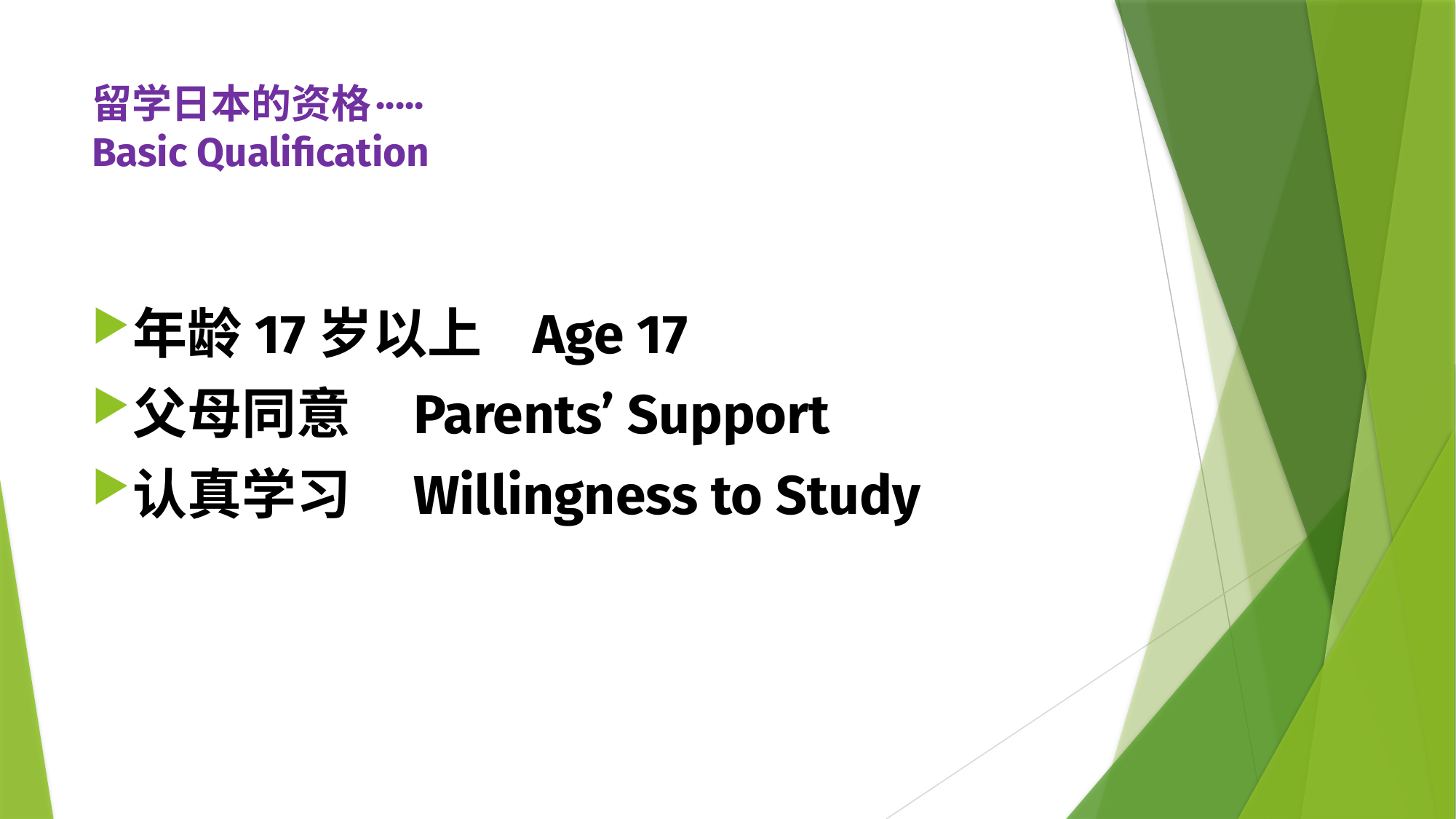

# 留学日本的资格····· Basic Qualification
年龄17岁以上   Age 17
父母同意    Parents’ Support
认真学习    Willingness to Study